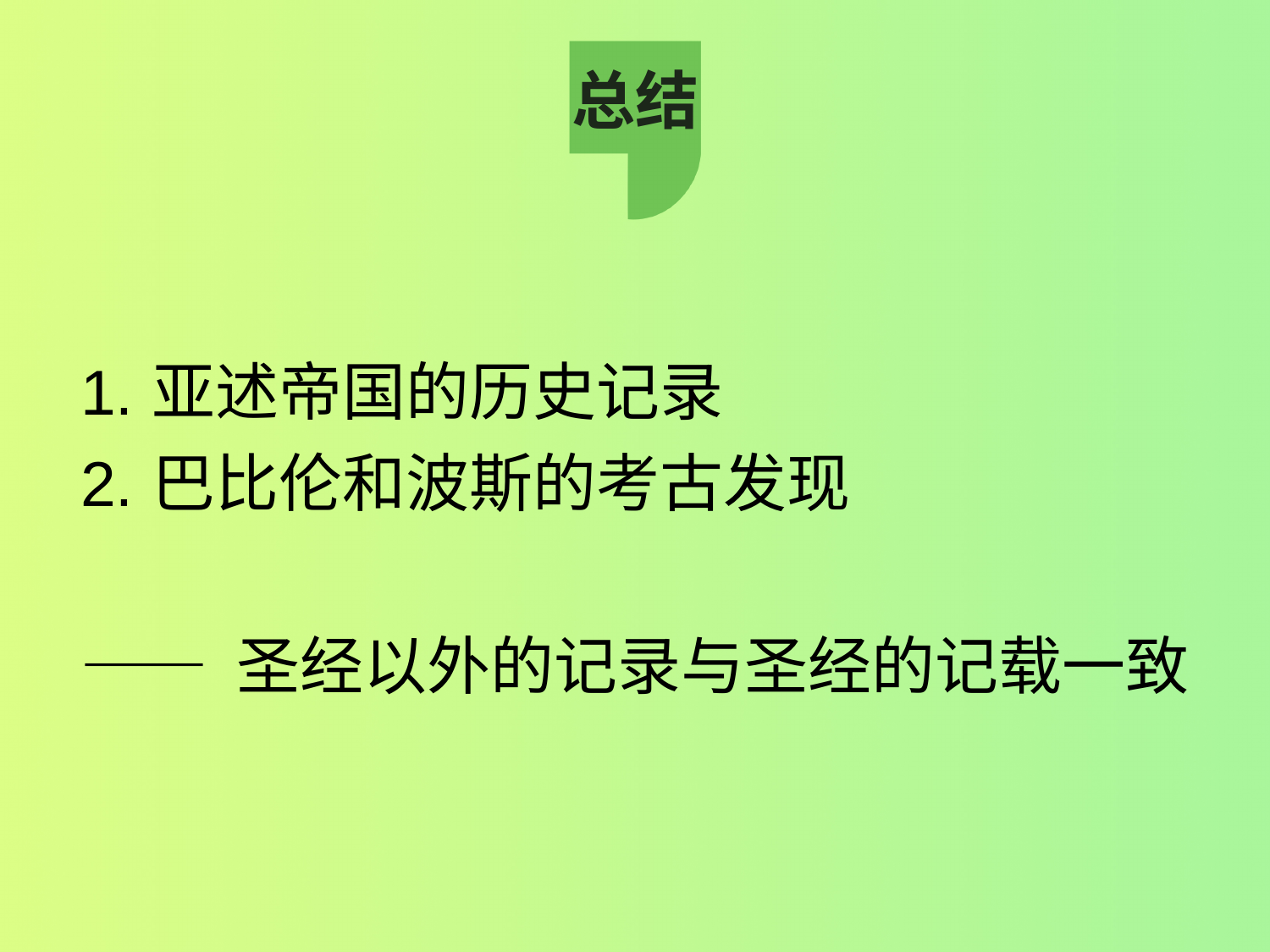

# 总结
亚述帝国的历史记录
巴比伦和波斯的考古发现

—— 圣经以外的记录与圣经的记载一致